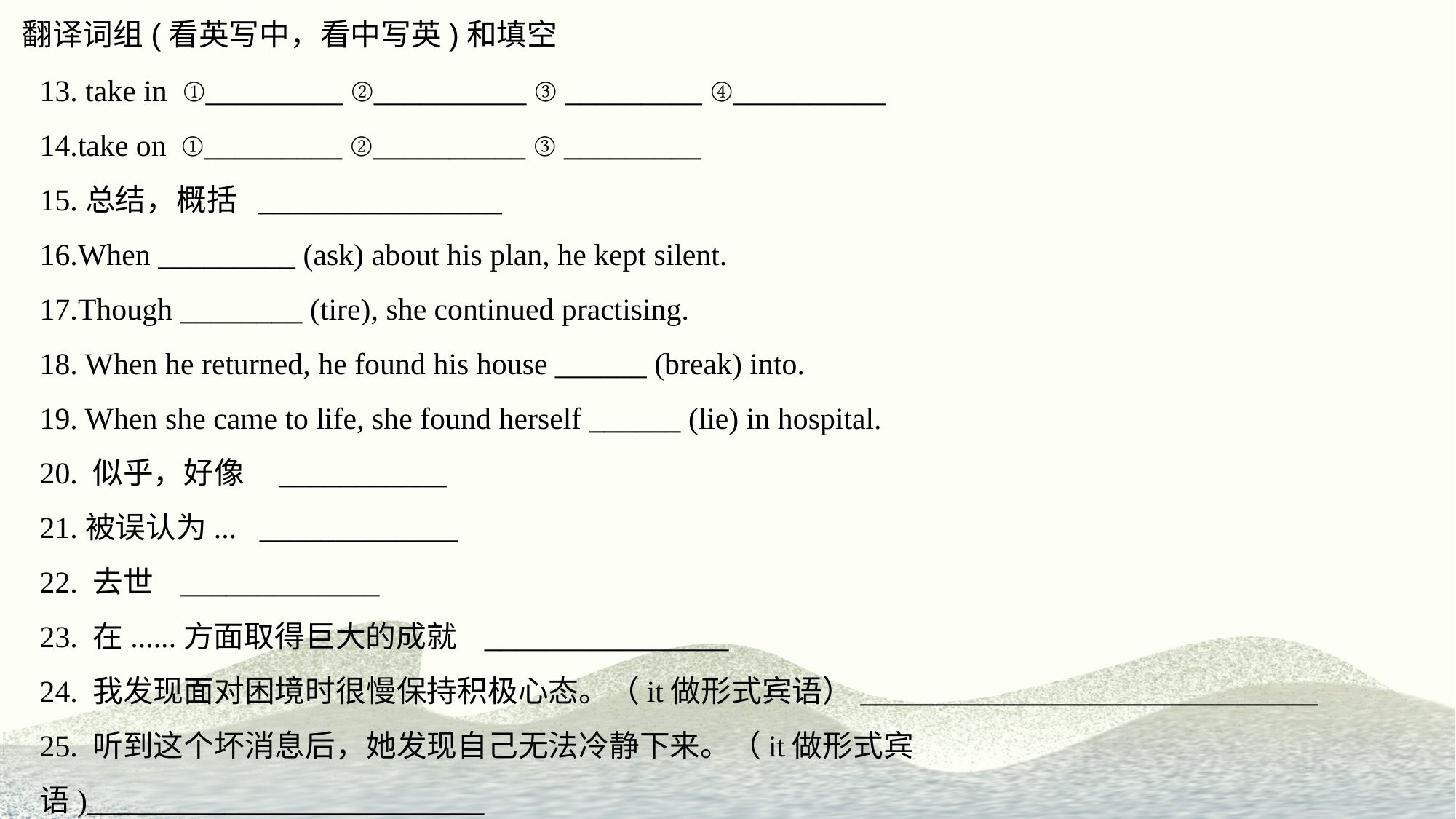

翻译词组(看英写中，看中写英)和填空
13. take in  ①_________ ②__________ ③ _________ ④__________
14.take on  ①_________ ②__________ ③ _________
15.总结，概括  ________________
16.When _________ (ask) about his plan, he kept silent.
17.Though ________ (tire), she continued practising.
18. When he returned, he found his house ______ (break) into.
19. When she came to life, she found herself ______ (lie) in hospital.
20. 似乎，好像    ___________
21.被误认为...   _____________
22. 去世   _____________
23. 在......方面取得巨大的成就   ________________
24. 我发现面对困境时很慢保持积极心态。（it做形式宾语）______________________________
25. 听到这个坏消息后，她发现自己无法冷静下来。（it做形式宾语)__________________________